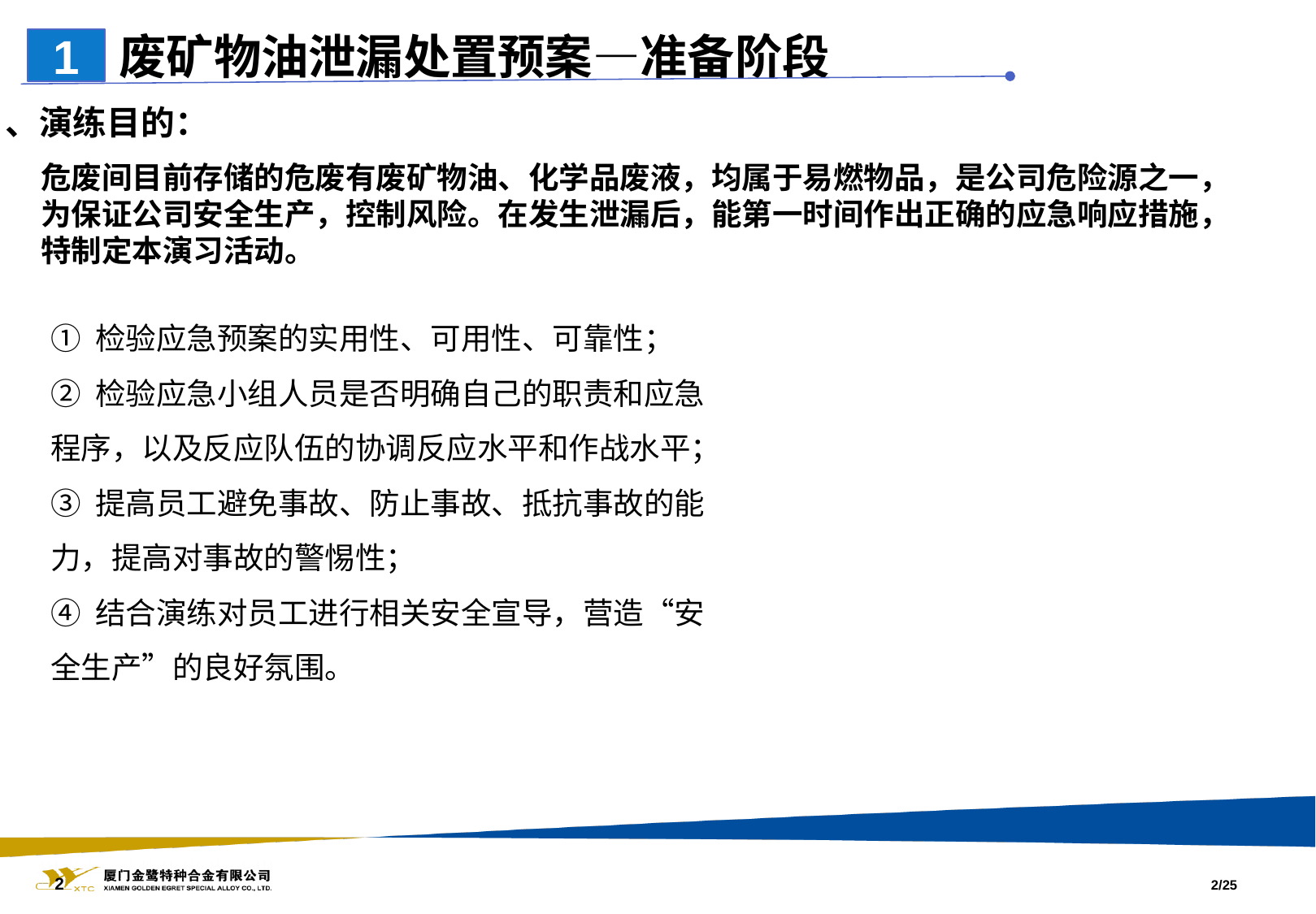

废矿物油泄漏处置预案—准备阶段
1
1、演练目的：
危废间目前存储的危废有废矿物油、化学品废液，均属于易燃物品，是公司危险源之一，为保证公司安全生产，控制风险。在发生泄漏后，能第一时间作出正确的应急响应措施，特制定本演习活动。
① 检验应急预案的实用性、可用性、可靠性；
② 检验应急小组人员是否明确自己的职责和应急程序，以及反应队伍的协调反应水平和作战水平；
③ 提高员工避免事故、防止事故、抵抗事故的能力，提高对事故的警惕性；
④ 结合演练对员工进行相关安全宣导，营造“安全生产”的良好氛围。

2/25